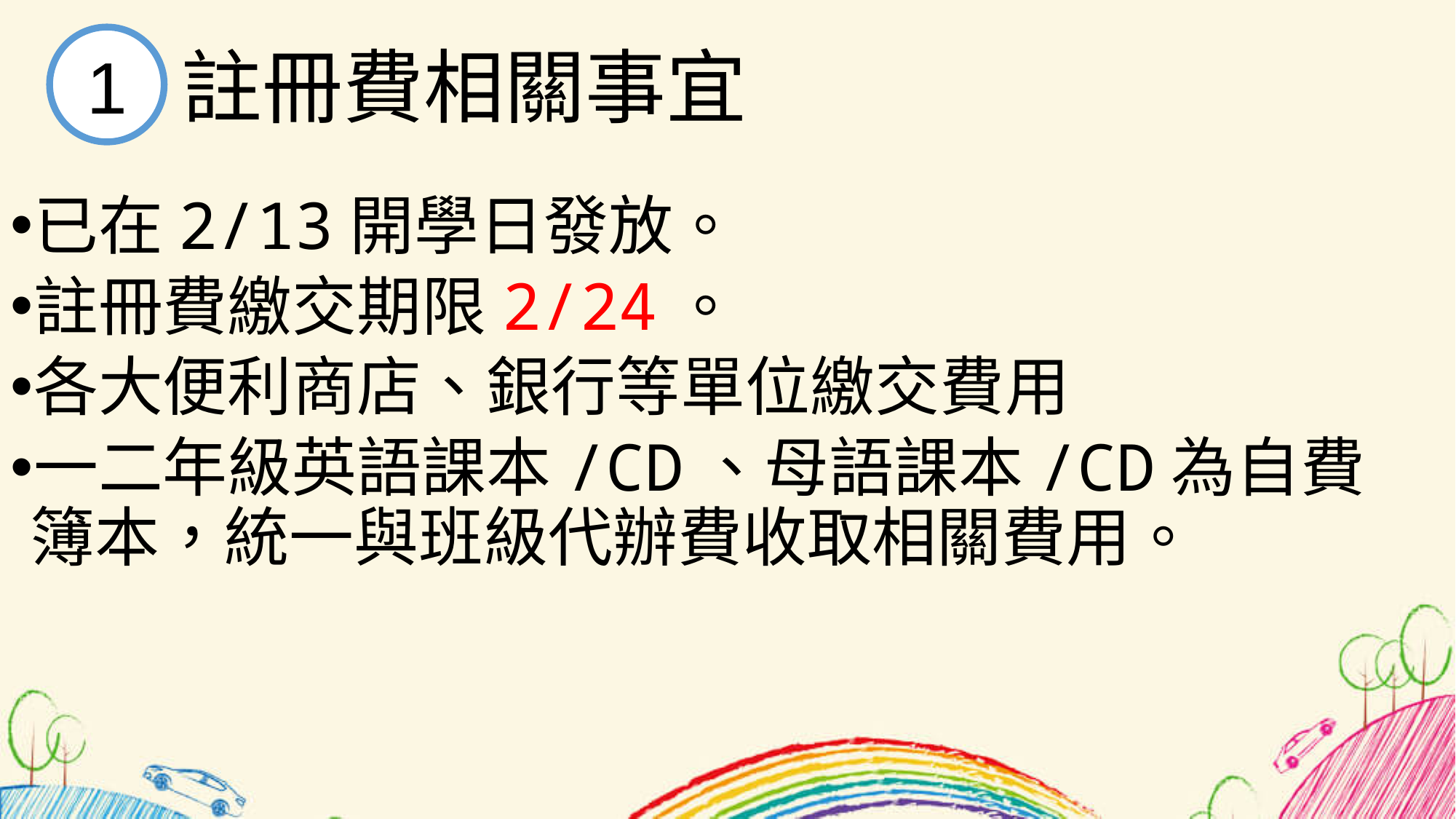

1
註冊費相關事宜
已在2/13開學日發放。
註冊費繳交期限2/24。
各大便利商店、銀行等單位繳交費用
一二年級英語課本/CD、母語課本/CD為自費簿本，統一與班級代辦費收取相關費用。